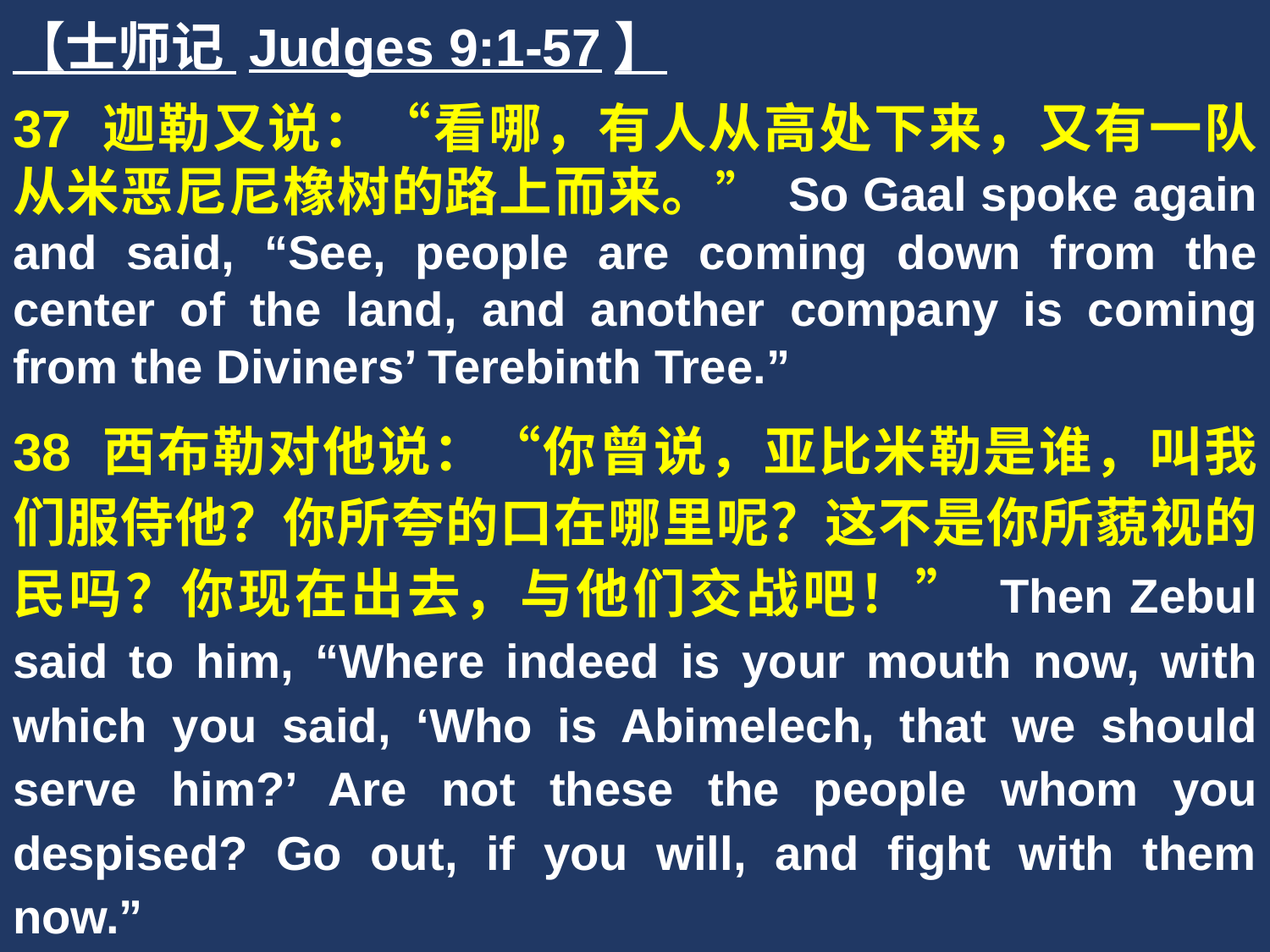

【士师记 Judges 9:1-57】
37 迦勒又说：“看哪，有人从高处下来，又有一队从米恶尼尼橡树的路上而来。” So Gaal spoke again and said, “See, people are coming down from the center of the land, and another company is coming from the Diviners’ Terebinth Tree.”
38 西布勒对他说：“你曾说，亚比米勒是谁，叫我们服侍他？你所夸的口在哪里呢？这不是你所藐视的民吗？你现在出去，与他们交战吧！” Then Zebul said to him, “Where indeed is your mouth now, with which you said, ‘Who is Abimelech, that we should serve him?’ Are not these the people whom you despised? Go out, if you will, and fight with them now.”